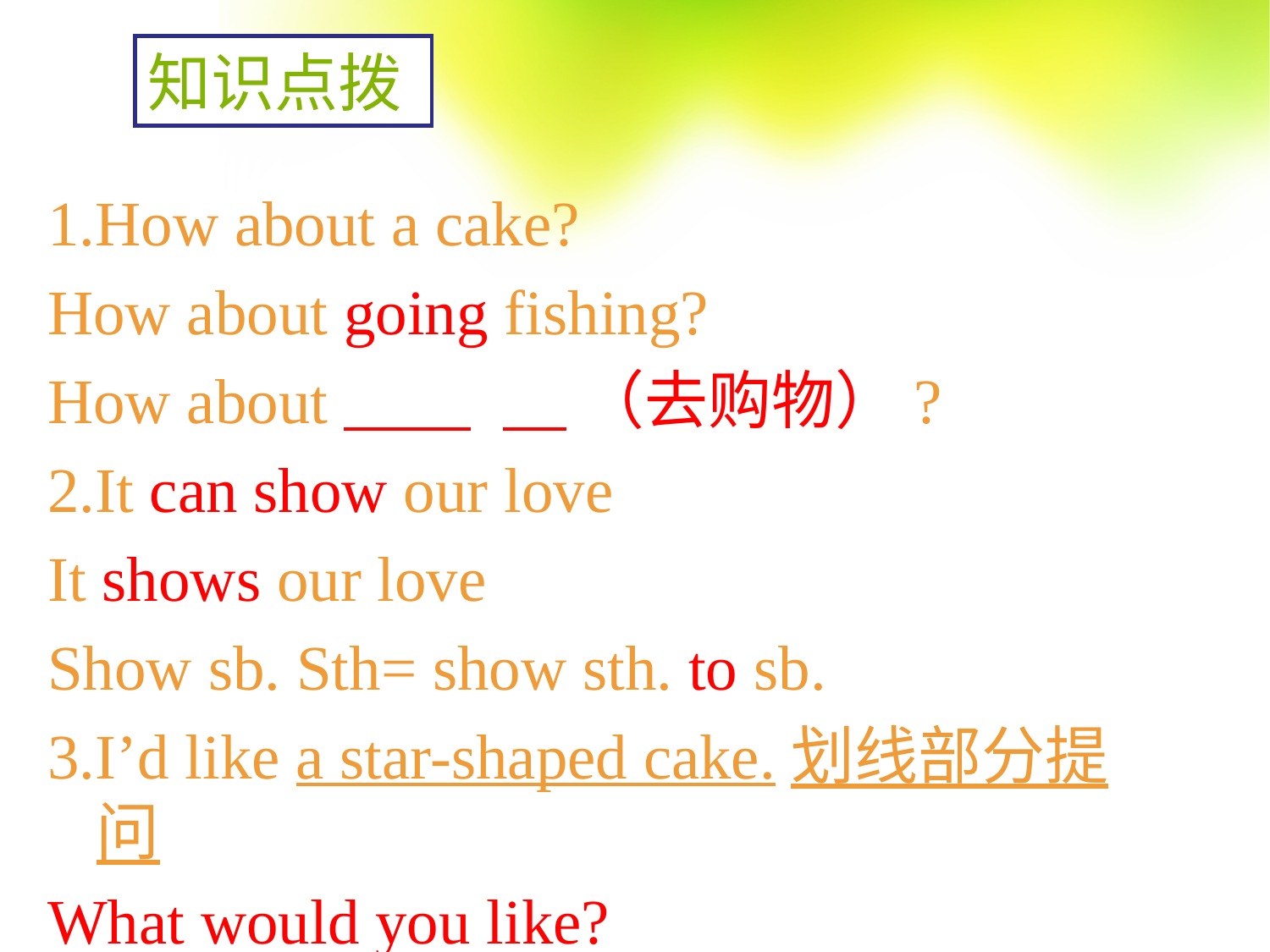

# 知识点拨
1.How about a cake?
How about going fishing?
How about               （去购物）?
2.It can show our love
It shows our love
Show sb. Sth= show sth. to sb.
3.I’d like a star-shaped cake.划线部分提问
What would you like?